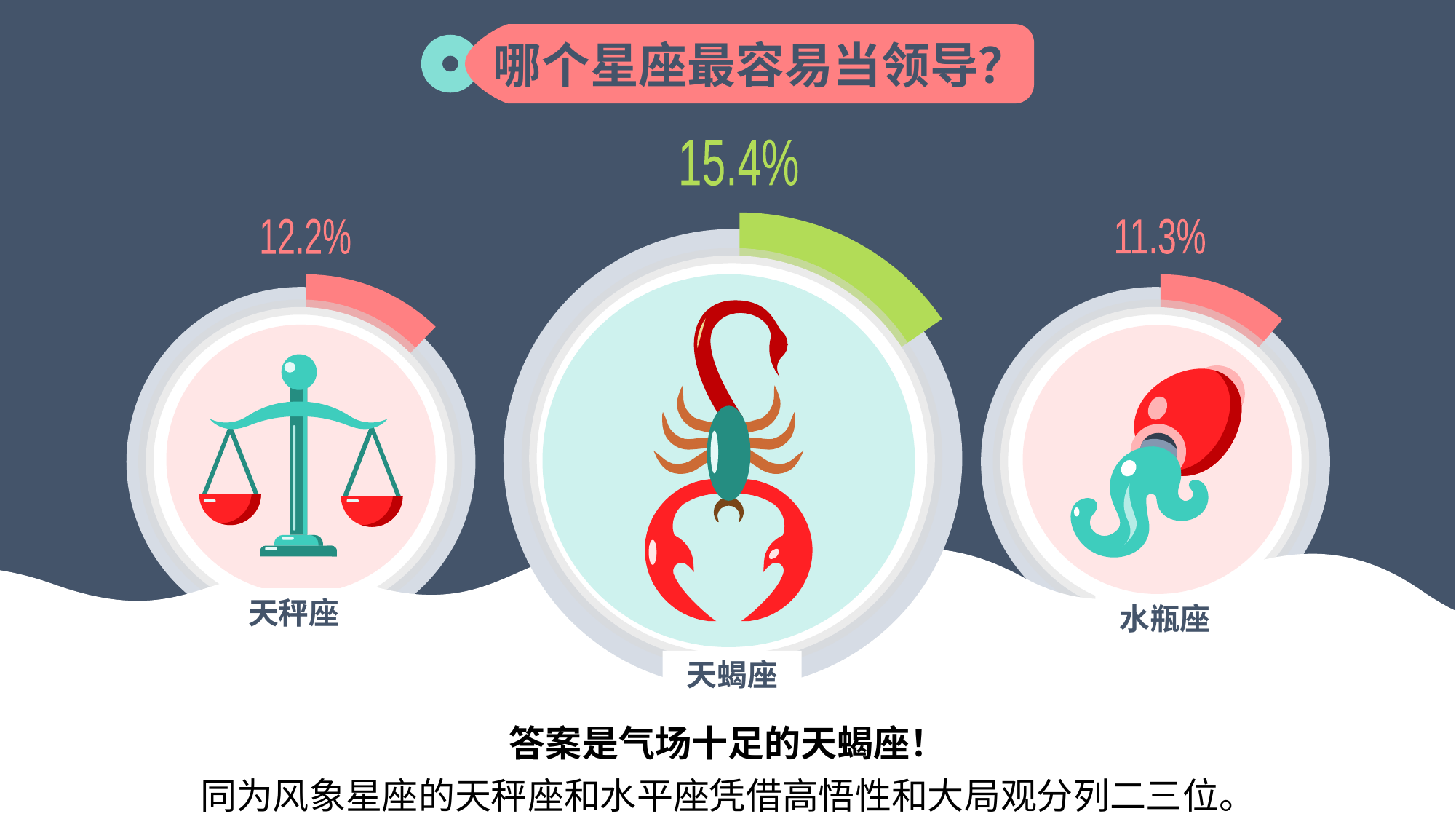

哪个星座最容易当领导？

15.4%

12.2%

11.3%

天秤座
水瓶座
天蝎座
答案是气场十足的天蝎座！
同为风象星座的天秤座和水平座凭借高悟性和大局观分列二三位。